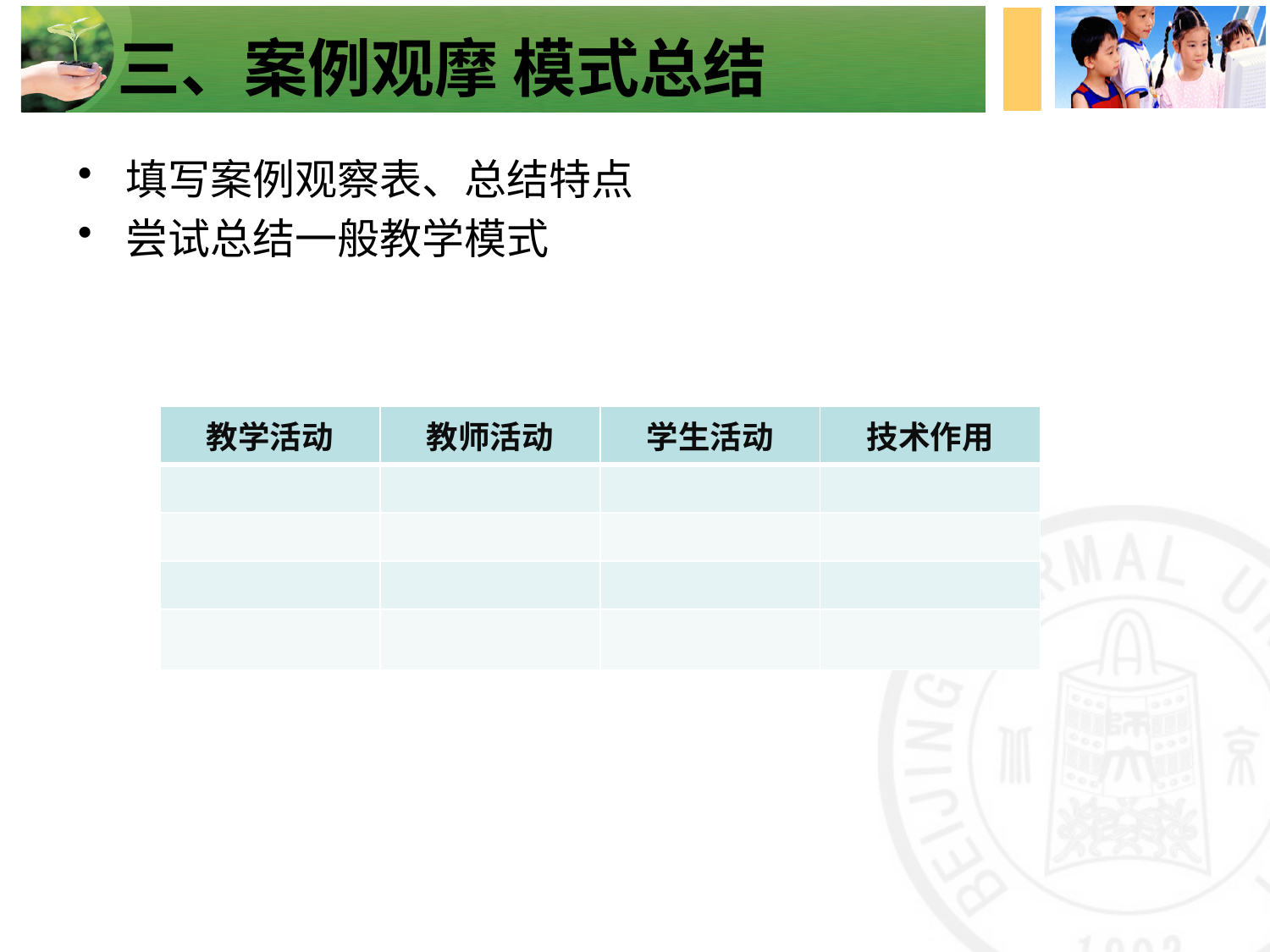

# 三、案例观摩 模式总结
填写案例观察表、总结特点
尝试总结一般教学模式

| 教学活动 | 教师活动 | 学生活动 | 技术作用 |
| --- | --- | --- | --- |
|  |  |  |  |
|  |  |  |  |
|  |  |  |  |
|  |  |  |  |